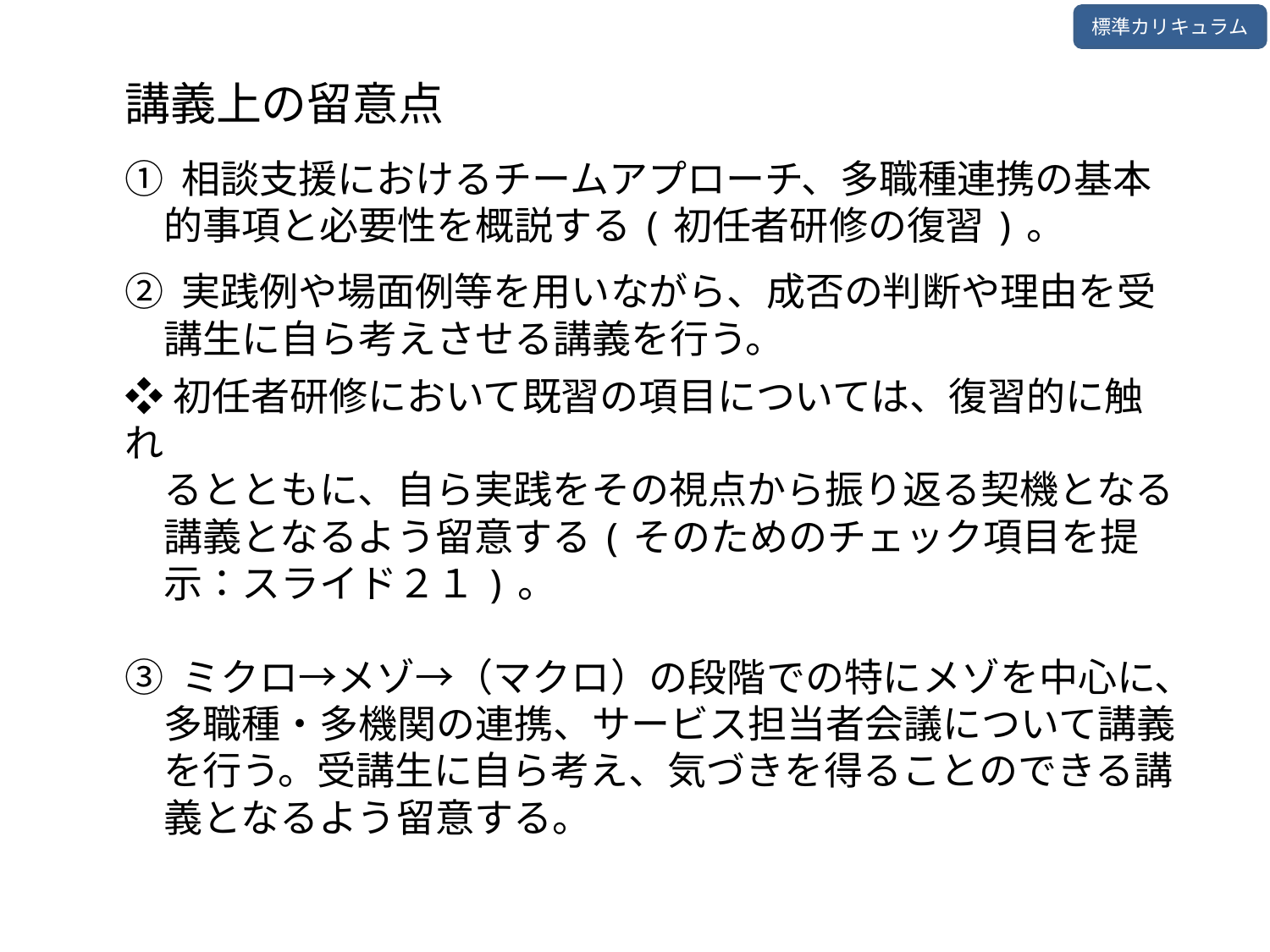

標準カリキュラム
講義上の留意点

① 相談支援におけるチームアプローチ、多職種連携の基本
　的事項と必要性を概説する(初任者研修の復習)。

② 実践例や場面例等を用いながら、成否の判断や理由を受
　講生に自ら考えさせる講義を行う。

❖初任者研修において既習の項目については、復習的に触れ
　るとともに、自ら実践をその視点から振り返る契機となる
　講義となるよう留意する(そのためのチェック項目を提
　示：スライド２１)。

③ ミクロ→メゾ→（マクロ）の段階での特にメゾを中心に、
　多職種・多機関の連携、サービス担当者会議について講義
　を行う。受講生に自ら考え、気づきを得ることのできる講
　義となるよう留意する。